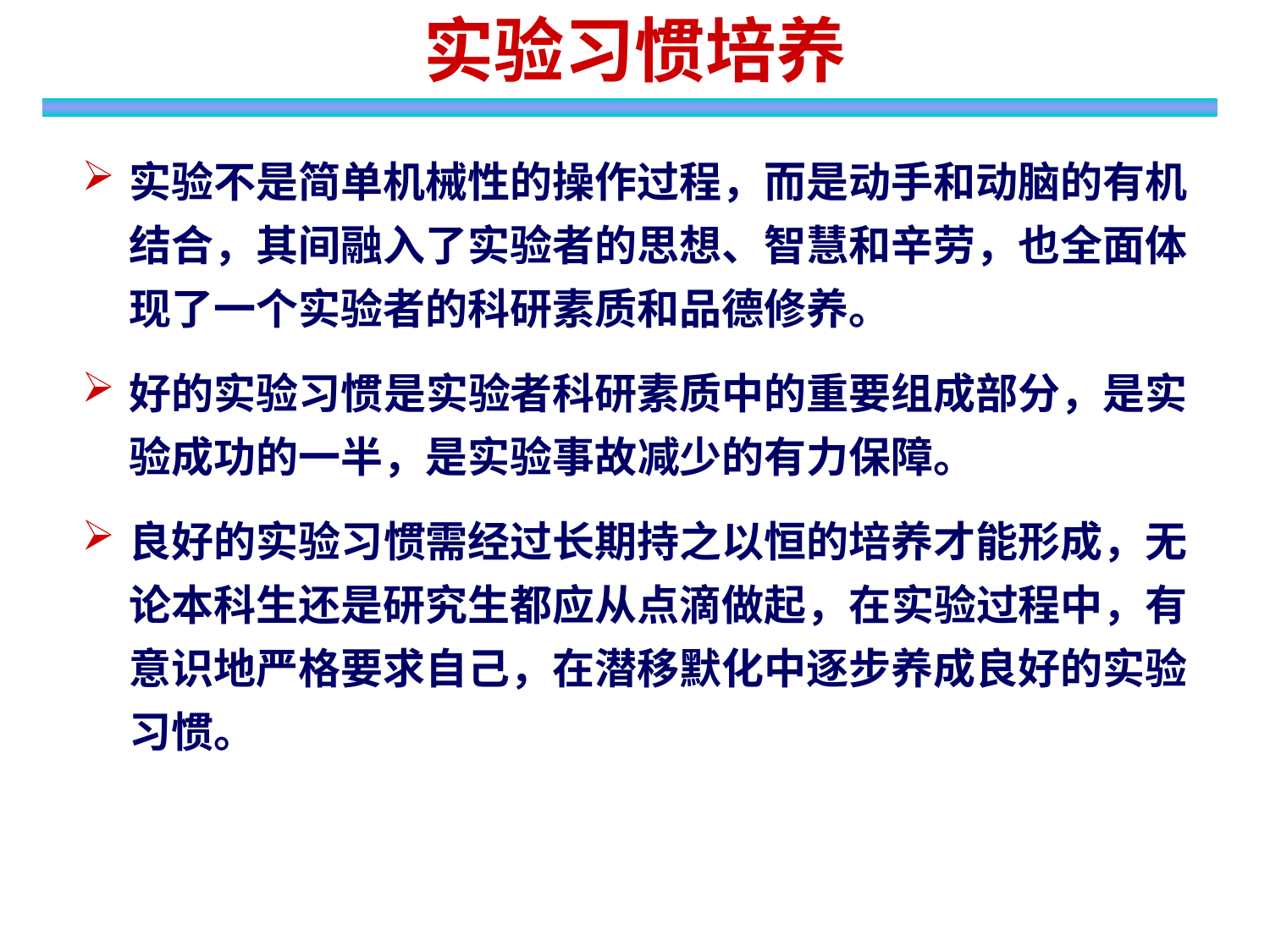

实验习惯培养

实验不是简单机械性的操作过程，而是动手和动脑的有机结合，其间融入了实验者的思想、智慧和辛劳，也全面体现了一个实验者的科研素质和品德修养。
好的实验习惯是实验者科研素质中的重要组成部分，是实验成功的一半，是实验事故减少的有力保障。
良好的实验习惯需经过长期持之以恒的培养才能形成，无论本科生还是研究生都应从点滴做起，在实验过程中，有意识地严格要求自己，在潜移默化中逐步养成良好的实验习惯。